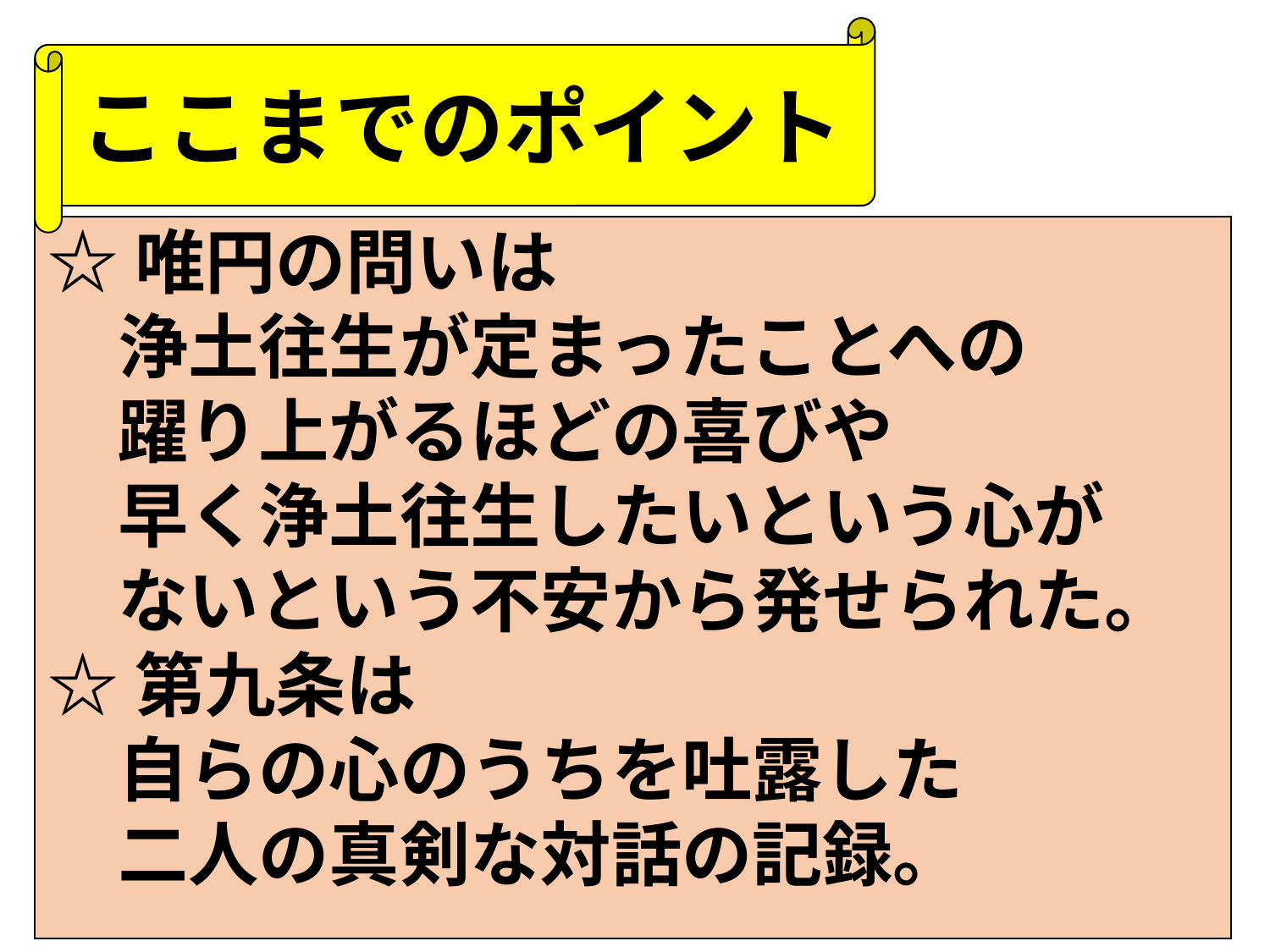

ここまでのポイント

☆唯円の問いは
　浄土往生が定まったことへの
　躍り上がるほどの喜びや
　早く浄土往生したいという心が
　ないという不安から発せられた。
☆第九条は
　自らの心のうちを吐露した
　二人の真剣な対話の記録。